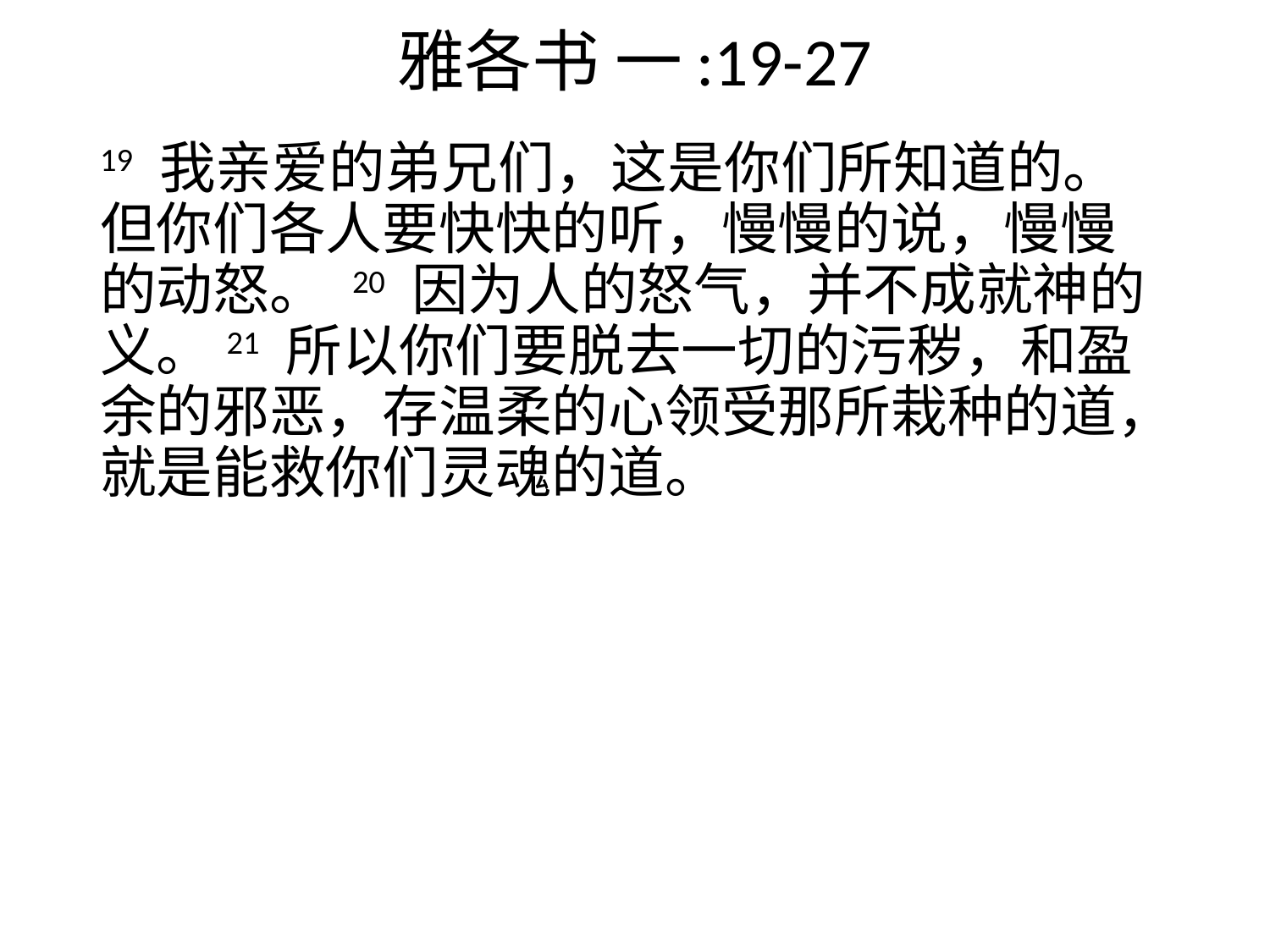

# 雅各书 一:19-27
19 我亲爱的弟兄们，这是你们所知道的。但你们各人要快快的听，慢慢的说，慢慢的动怒。 20 因为人的怒气，并不成就神的义。21 所以你们要脱去一切的污秽，和盈余的邪恶，存温柔的心领受那所栽种的道，就是能救你们灵魂的道。